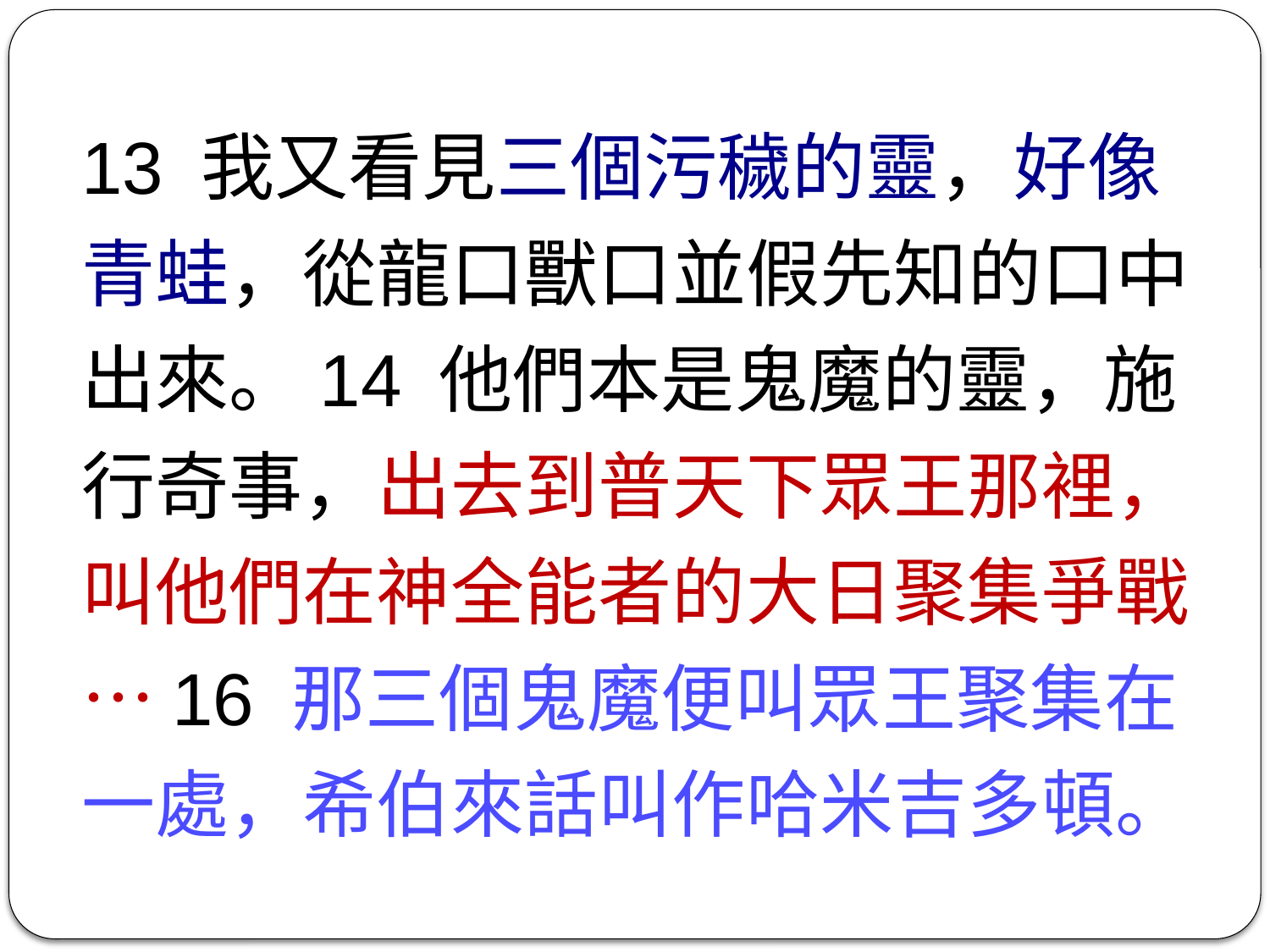

13 我又看見三個污穢的靈，好像青蛙，從龍口獸口並假先知的口中出來。14 他們本是鬼魔的靈，施行奇事，出去到普天下眾王那裡，叫他們在神全能者的大日聚集爭戰…16 那三個鬼魔便叫眾王聚集在一處，希伯來話叫作哈米吉多頓。